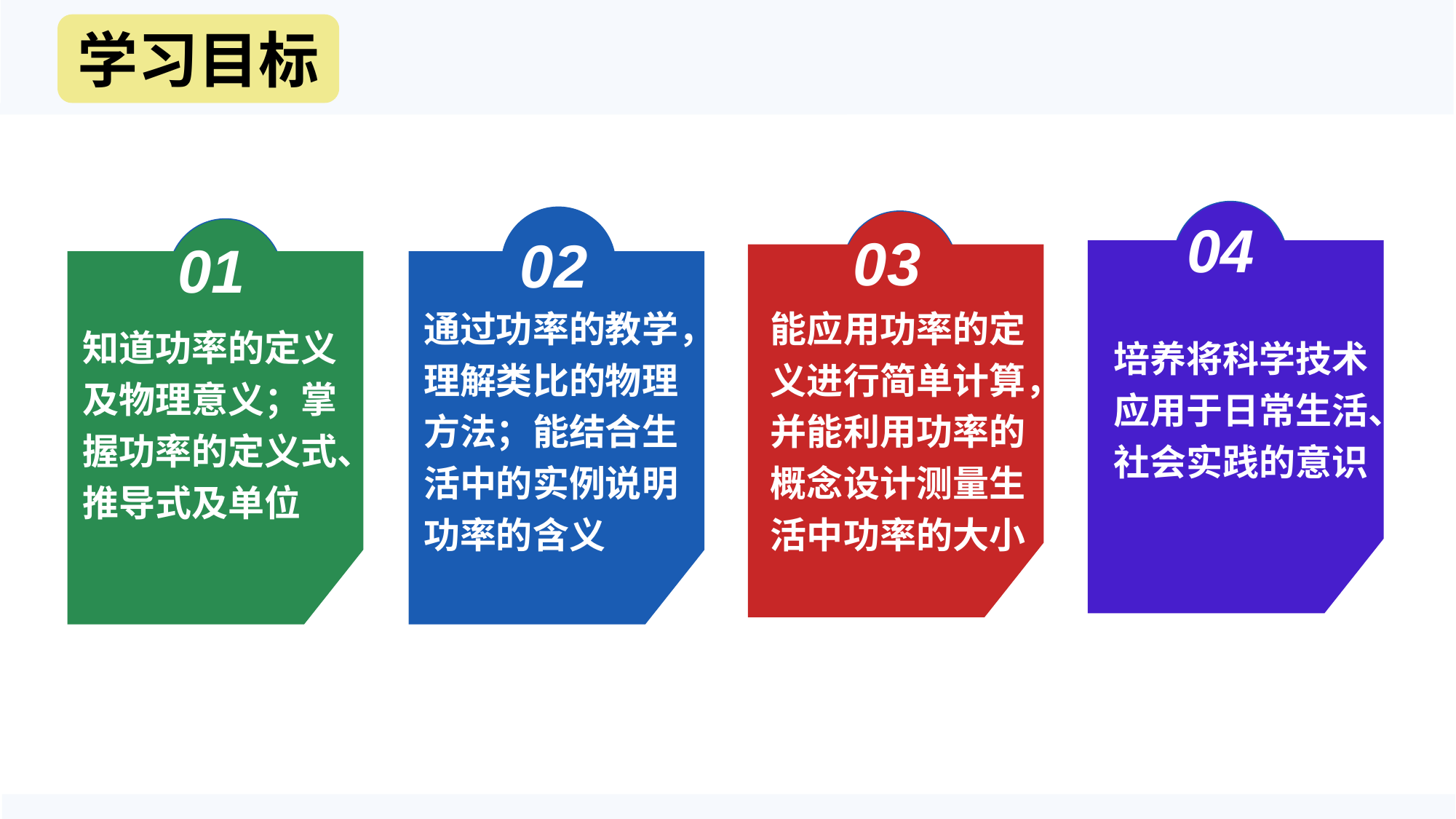

学习目标

04

03
02
01

通过功率的教学，理解类比的物理方法；能结合生活中的实例说明功率的含义
能应用功率的定义进行简单计算，并能利用功率的概念设计测量生活中功率的大小
知道功率的定义及物理意义；掌握功率的定义式、推导式及单位
培养将科学技术应用于日常生活、社会实践的意识